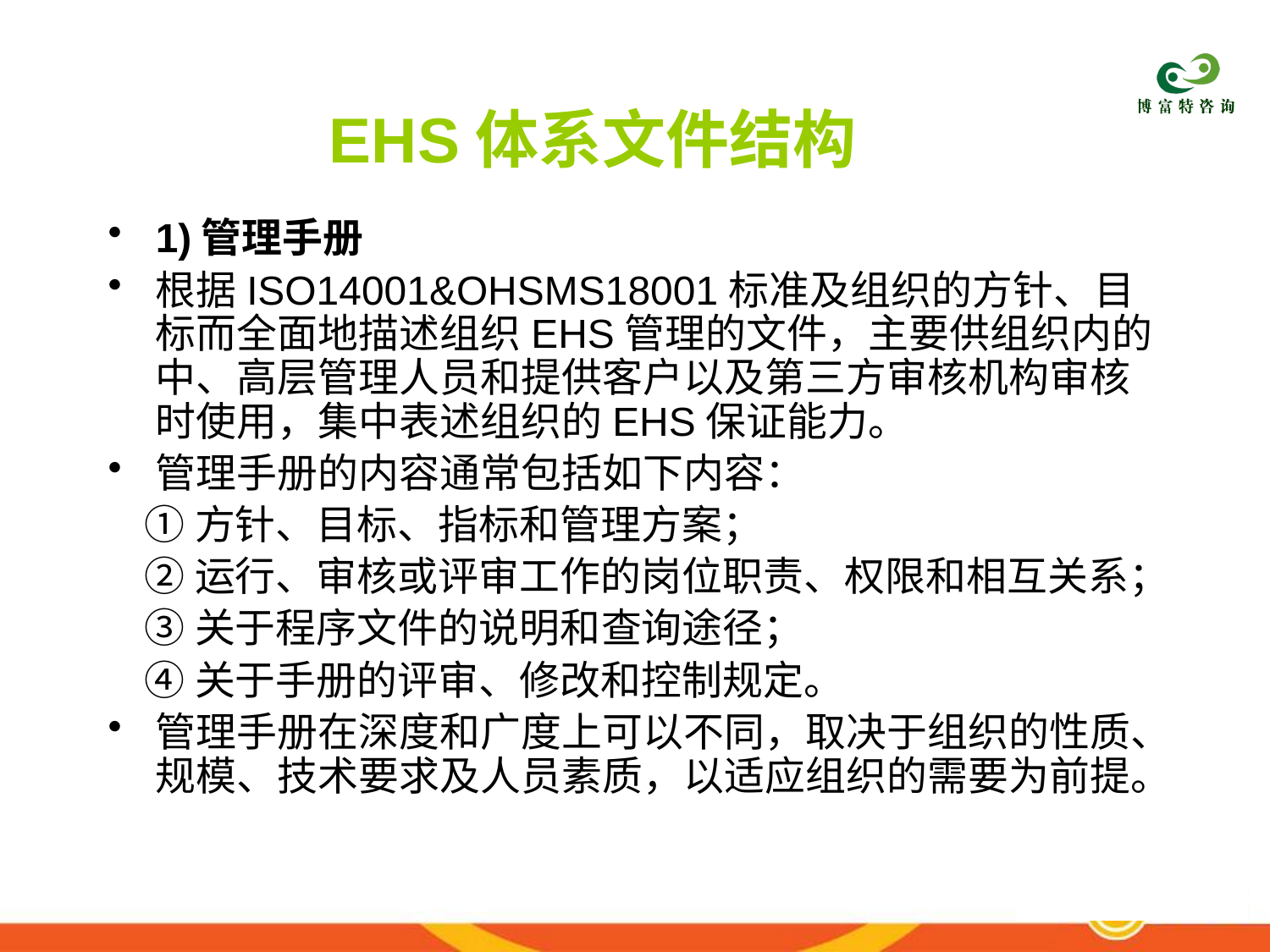

# EHS体系文件结构
1)管理手册
根据ISO14001&OHSMS18001标准及组织的方针、目标而全面地描述组织EHS管理的文件，主要供组织内的中、高层管理人员和提供客户以及第三方审核机构审核时使用，集中表述组织的EHS保证能力。
管理手册的内容通常包括如下内容：
    ①方针、目标、指标和管理方案；
    ②运行、审核或评审工作的岗位职责、权限和相互关系；
    ③关于程序文件的说明和查询途径；
    ④关于手册的评审、修改和控制规定。
管理手册在深度和广度上可以不同，取决于组织的性质、规模、技术要求及人员素质，以适应组织的需要为前提。